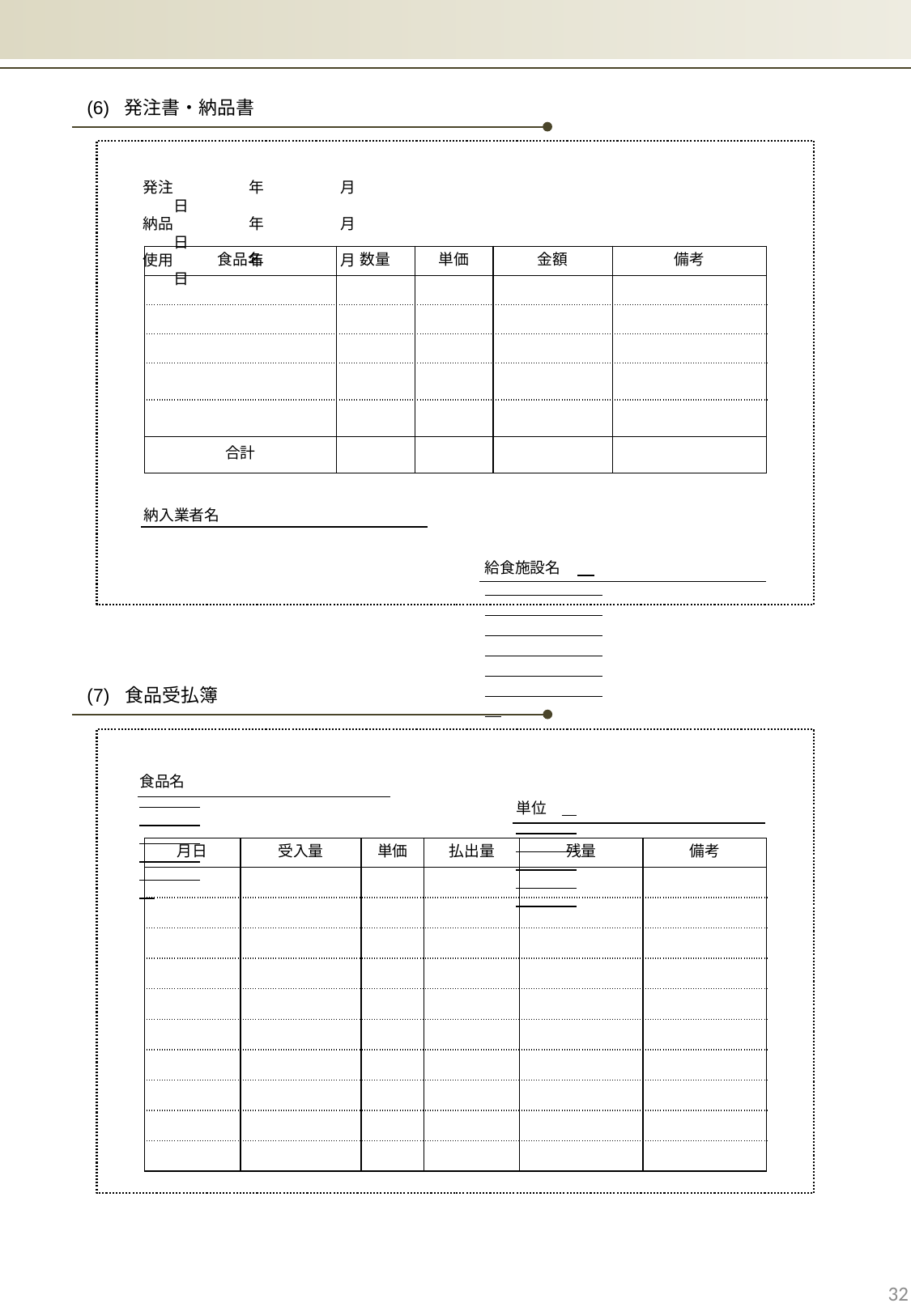

(6)  発注書・納品書

発注　　　　　年　　　　　月　　　　　　　日
納品　　　　　年　　　　　月　　　　　　　日
使用　　　　　年　　　　　月　　　　　　　日
| 食品名 | 数量 | 単価 | 金額 | 備考 |
| --- | --- | --- | --- | --- |
|  |  |  |  |  |
|  |  |  |  |  |
|  |  |  |  |  |
|  |  |  |  |  |
|  |  |  |  |  |
| 合計 |  |  |  |  |
納入業者名
給食施設名
(7)  食品受払簿

食品名
単位
| 月日 | 受入量 | 単価 | 払出量 | 残量 | 備考 |
| --- | --- | --- | --- | --- | --- |
|  |  |  |  |  |  |
|  |  |  |  |  |  |
|  |  |  |  |  |  |
|  |  |  |  |  |  |
|  |  |  |  |  |  |
|  |  |  |  |  |  |
|  |  |  |  |  |  |
|  |  |  |  |  |  |
|  |  |  |  |  |  |
|  |  |  |  |  |  |
32